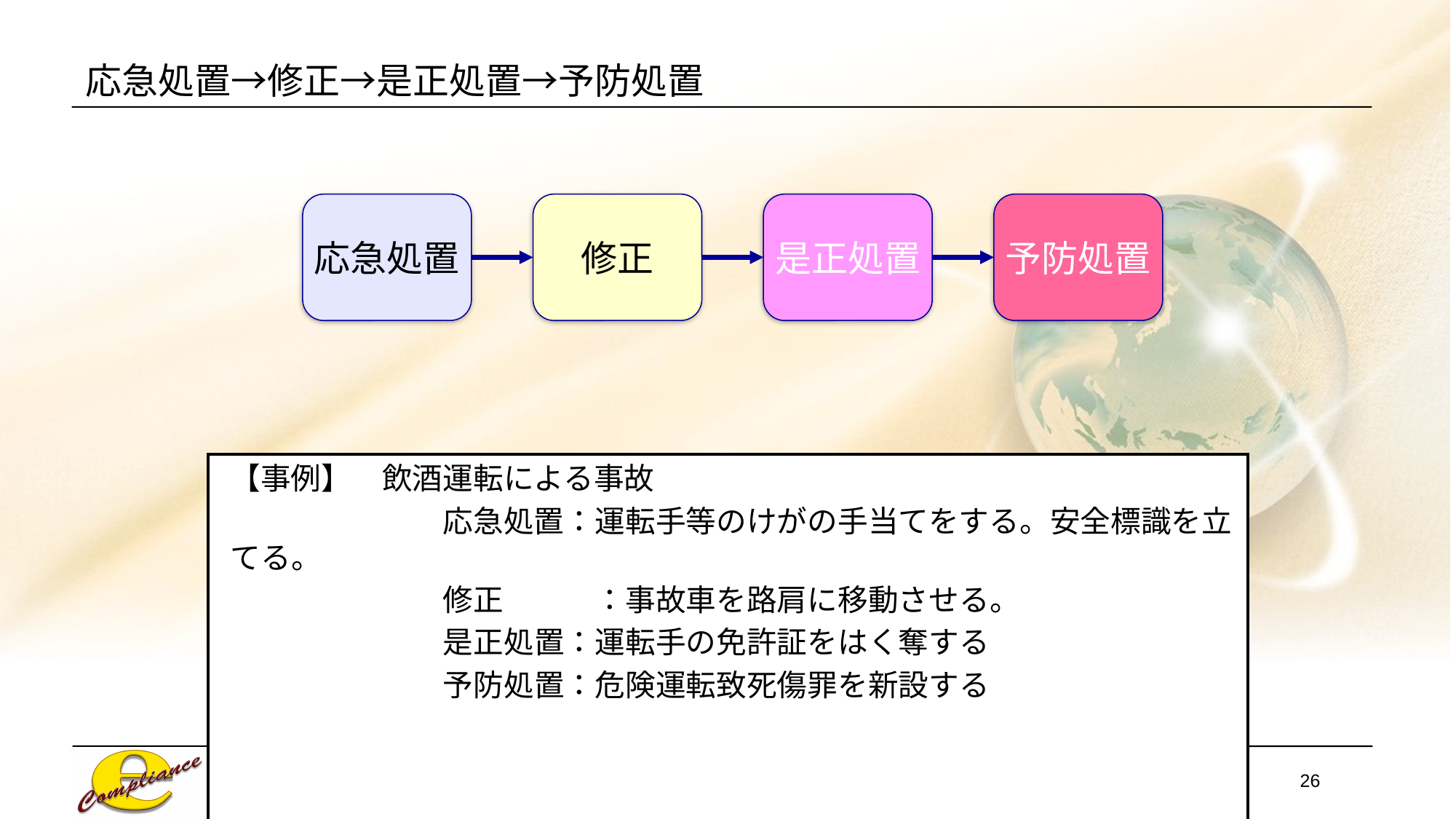

# 応急処置→修正→是正処置→予防処置
応急処置
修正
是正処置
予防処置
【事例】　飲酒運転による事故
　　　　　　　応急処置：運転手等のけがの手当てをする。安全標識を立てる。
　　　　　　　修正　　　：事故車を路肩に移動させる。
　　　　　　　是正処置：運転手の免許証をはく奪する
　　　　　　　予防処置：危険運転致死傷罪を新設する